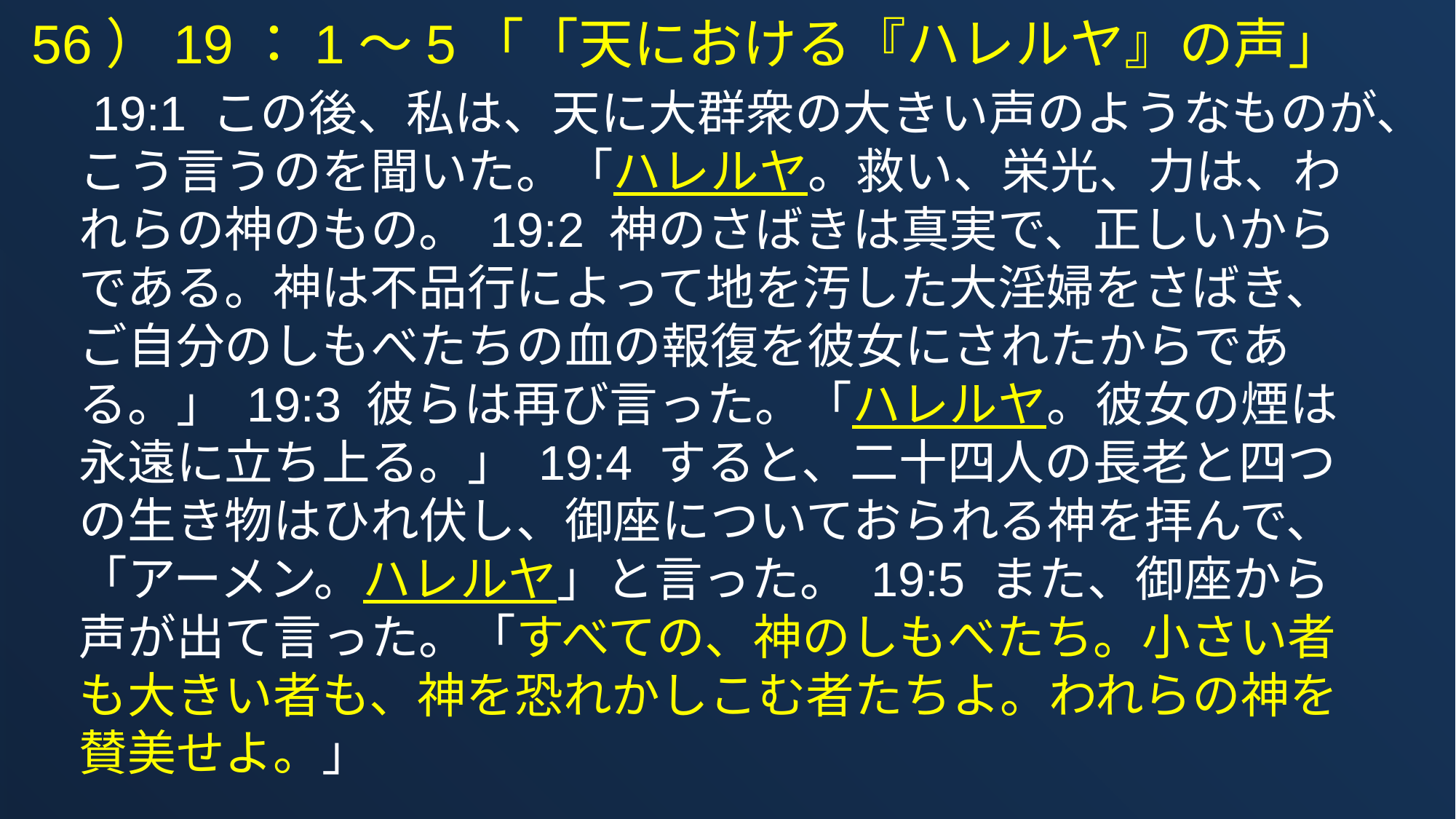

56）19：1～5「「天における『ハレルヤ』の声」
 19:1 この後、私は、天に大群衆の大きい声のようなものが、こう言うのを聞いた。「ハレルヤ。救い、栄光、力は、われらの神のもの。 19:2 神のさばきは真実で、正しいからである。神は不品行によって地を汚した大淫婦をさばき、ご自分のしもべたちの血の報復を彼女にされたからである。」 19:3 彼らは再び言った。「ハレルヤ。彼女の煙は永遠に立ち上る。」 19:4 すると、二十四人の長老と四つの生き物はひれ伏し、御座についておられる神を拝んで、「アーメン。ハレルヤ」と言った。 19:5 また、御座から声が出て言った。「すべての、神のしもべたち。小さい者も大きい者も、神を恐れかしこむ者たちよ。われらの神を賛美せよ。」